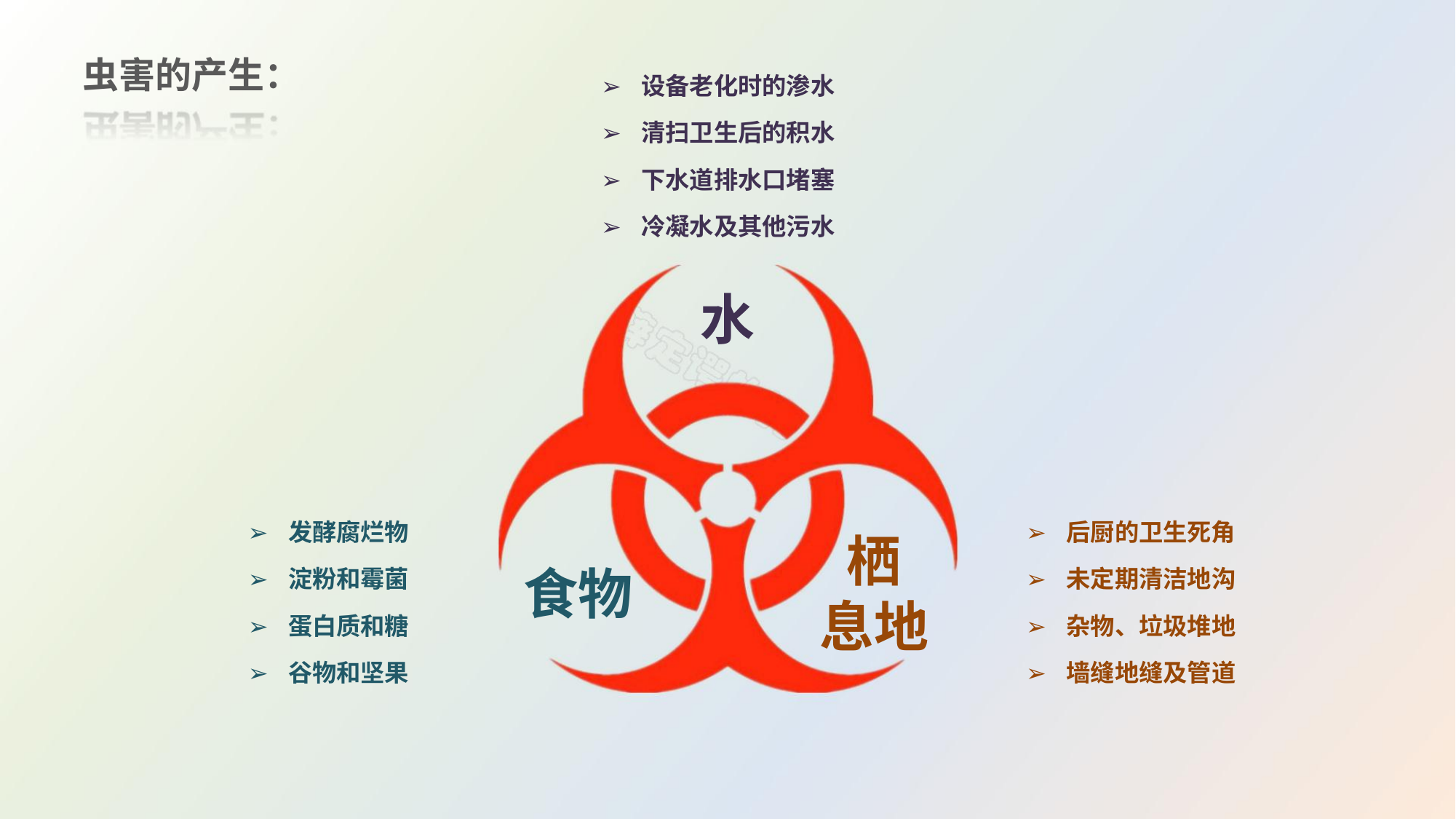

虫害的产生：
➢ 设备老化时的渗水
➢ 清扫卫生后的积水
➢ 下水道排水口堵塞
➢ 冷凝水及其他污水
水
➢ 发酵腐烂物
➢ 后厨的卫生死角
➢ 未定期清洁地沟
➢ 杂物、垃圾堆地
➢ 墙缝地缝及管道
栖
息地
食物
➢ 淀粉和霉菌
➢ 蛋白质和糖
➢ 谷物和坚果